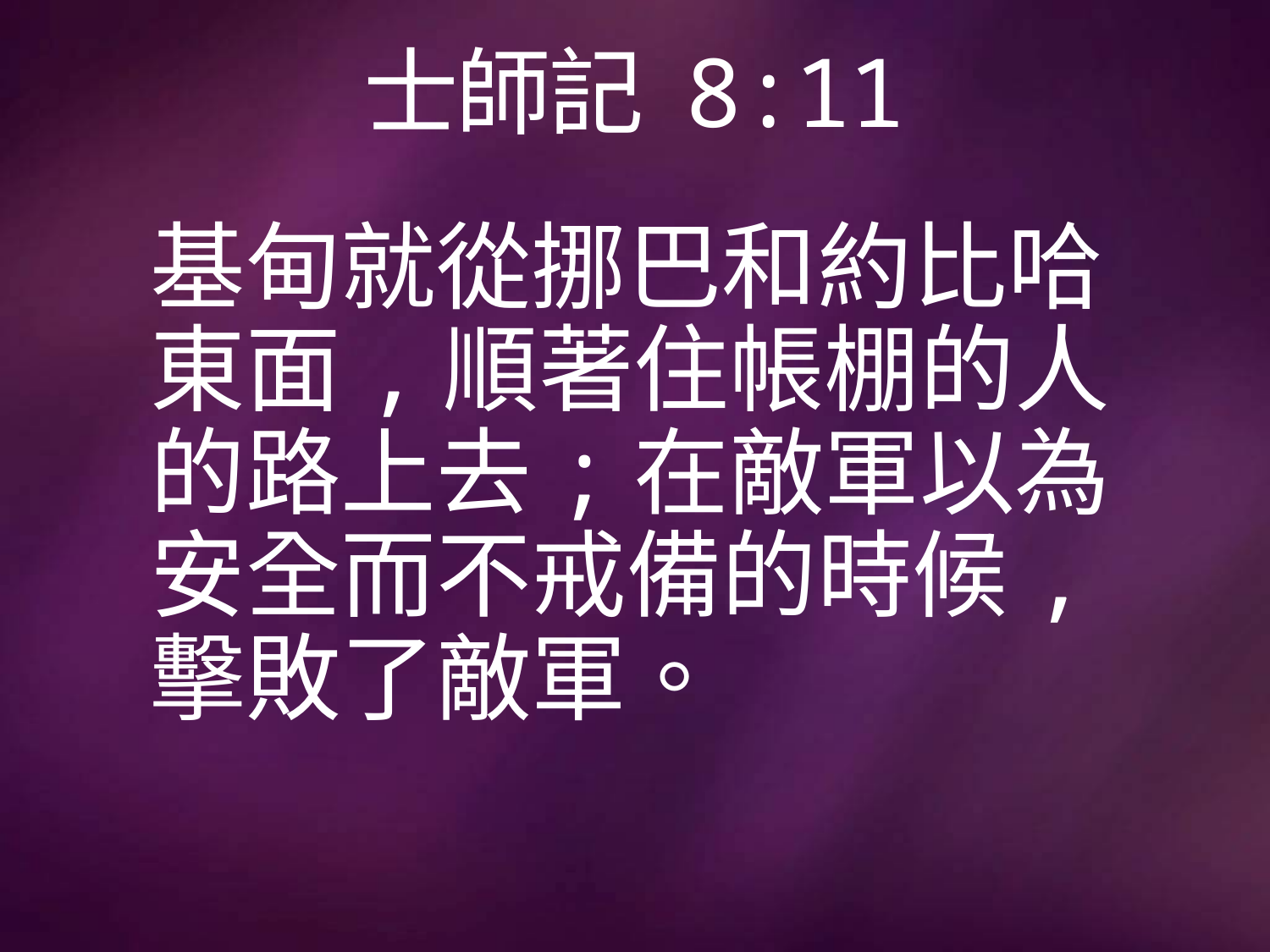

# 士師記 8:11
	基甸就從挪巴和約比哈東面,順著住帳棚的人的路上去;在敵軍以為安全而不戒備的時候,擊敗了敵軍。